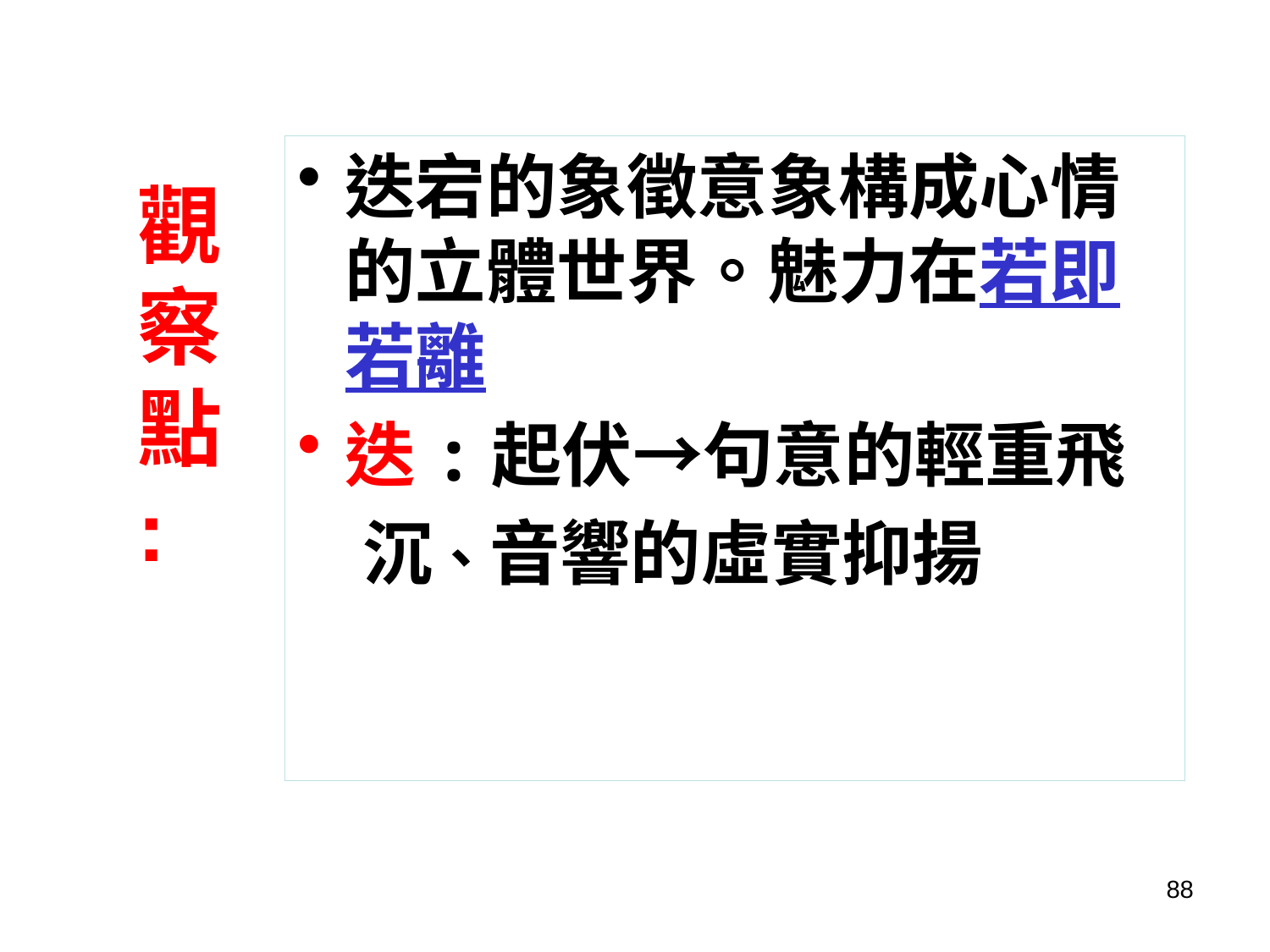

迭宕的象徵意象構成心情的立體世界。魅力在若即若離
迭:起伏→句意的輕重飛
   沉、音響的虛實抑揚

觀
察
點
:
88